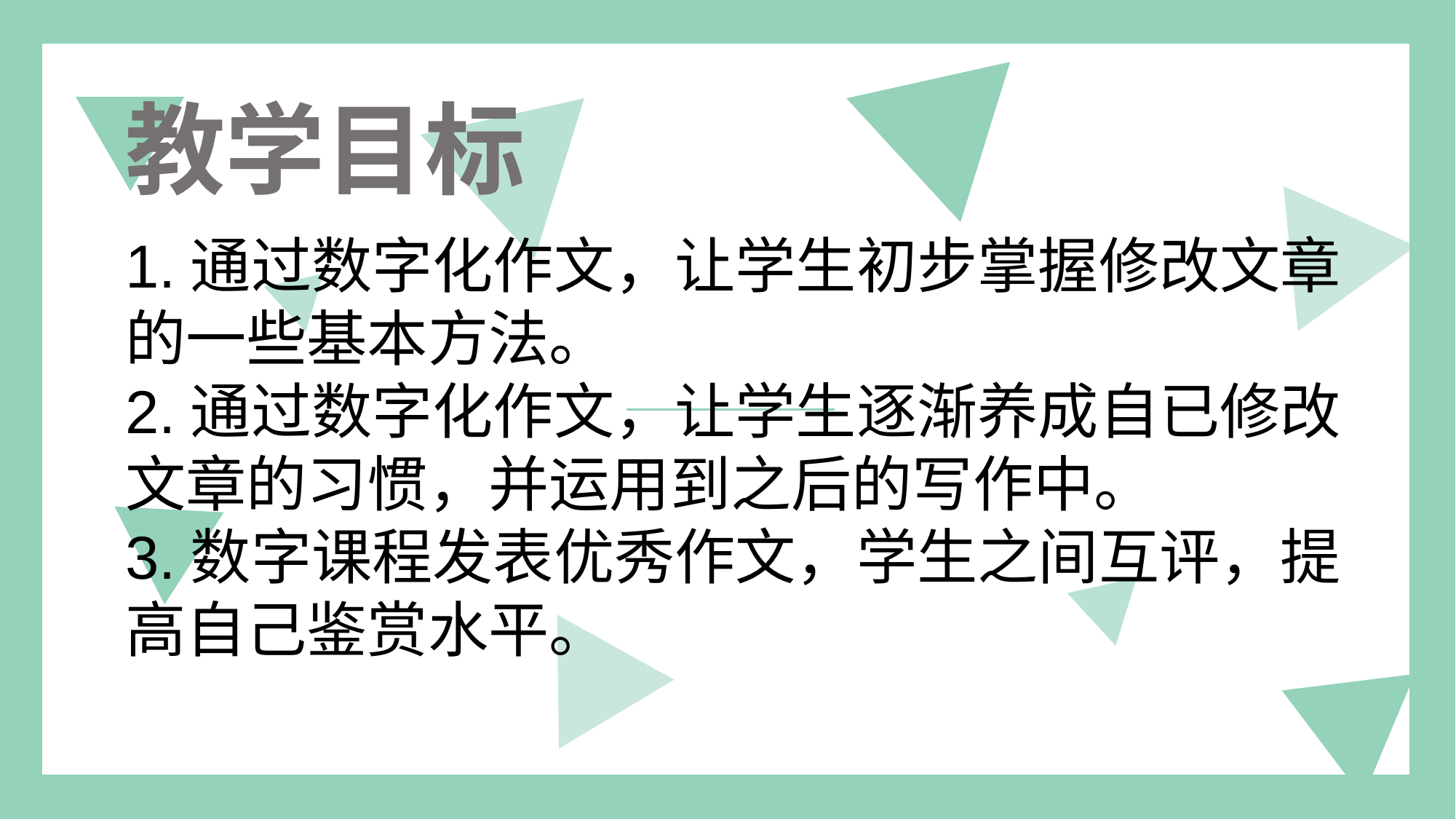

教学目标

1.通过数字化作文，让学生初步掌握修改文章的一些基本方法。
2.通过数字化作文，让学生逐渐养成自已修改文章的习惯，并运用到之后的写作中。
3.数字课程发表优秀作文，学生之间互评，提高自己鉴赏水平。